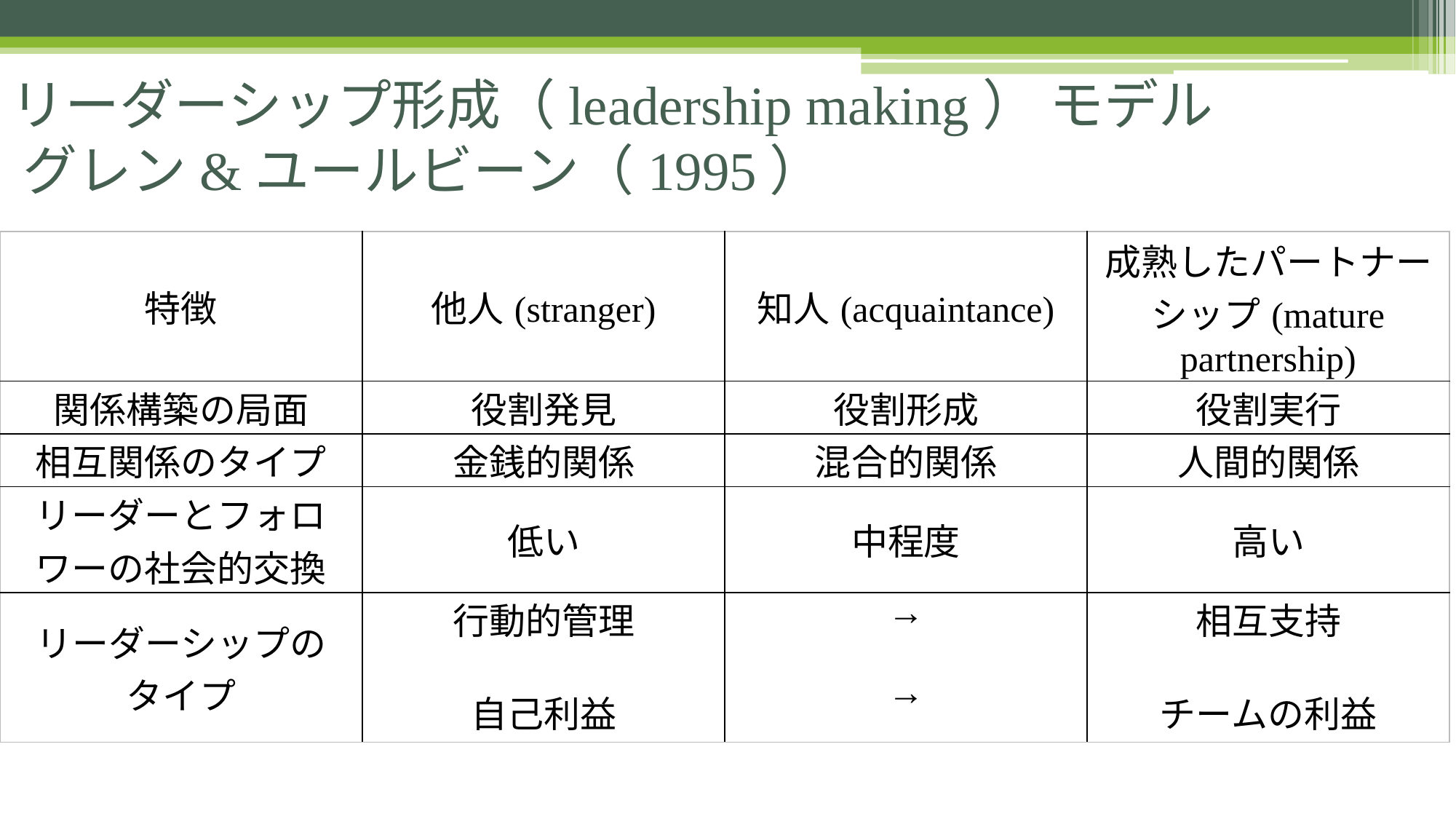

# リーダーシップ形成（leadership making） モデル グレン&ユールビーン（1995）
| 特徴 | 他人(stranger) | 知人(acquaintance) | 成熟したパートナーシップ(mature partnership) |
| --- | --- | --- | --- |
| 関係構築の局面 | 役割発見 | 役割形成 | 役割実行 |
| 相互関係のタイプ | 金銭的関係 | 混合的関係 | 人間的関係 |
| リーダーとフォロワーの社会的交換 | 低い | 中程度 | 高い |
| リーダーシップの タイプ | 行動的管理   自己利益 | →   → | 相互支持   チームの利益 |